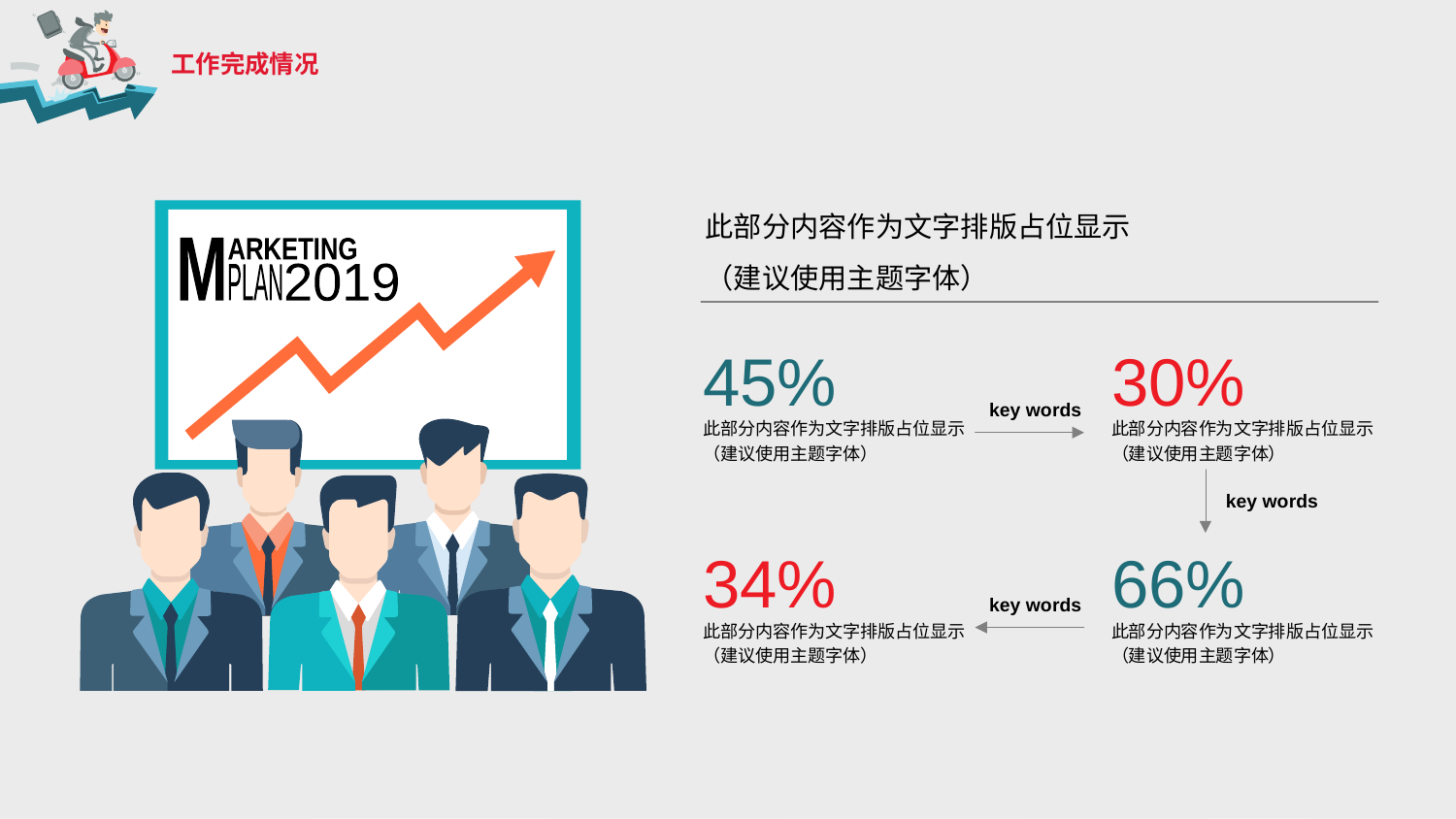

工作完成情况
此部分内容作为文字排版占位显示
（建议使用主题字体）

M
ARKETING
2019
PLAN
45%
此部分内容作为文字排版占位显示
（建议使用主题字体）
30%
此部分内容作为文字排版占位显示
（建议使用主题字体）
key words
key words
34%
此部分内容作为文字排版占位显示
（建议使用主题字体）
66%
此部分内容作为文字排版占位显示
（建议使用主题字体）
key words